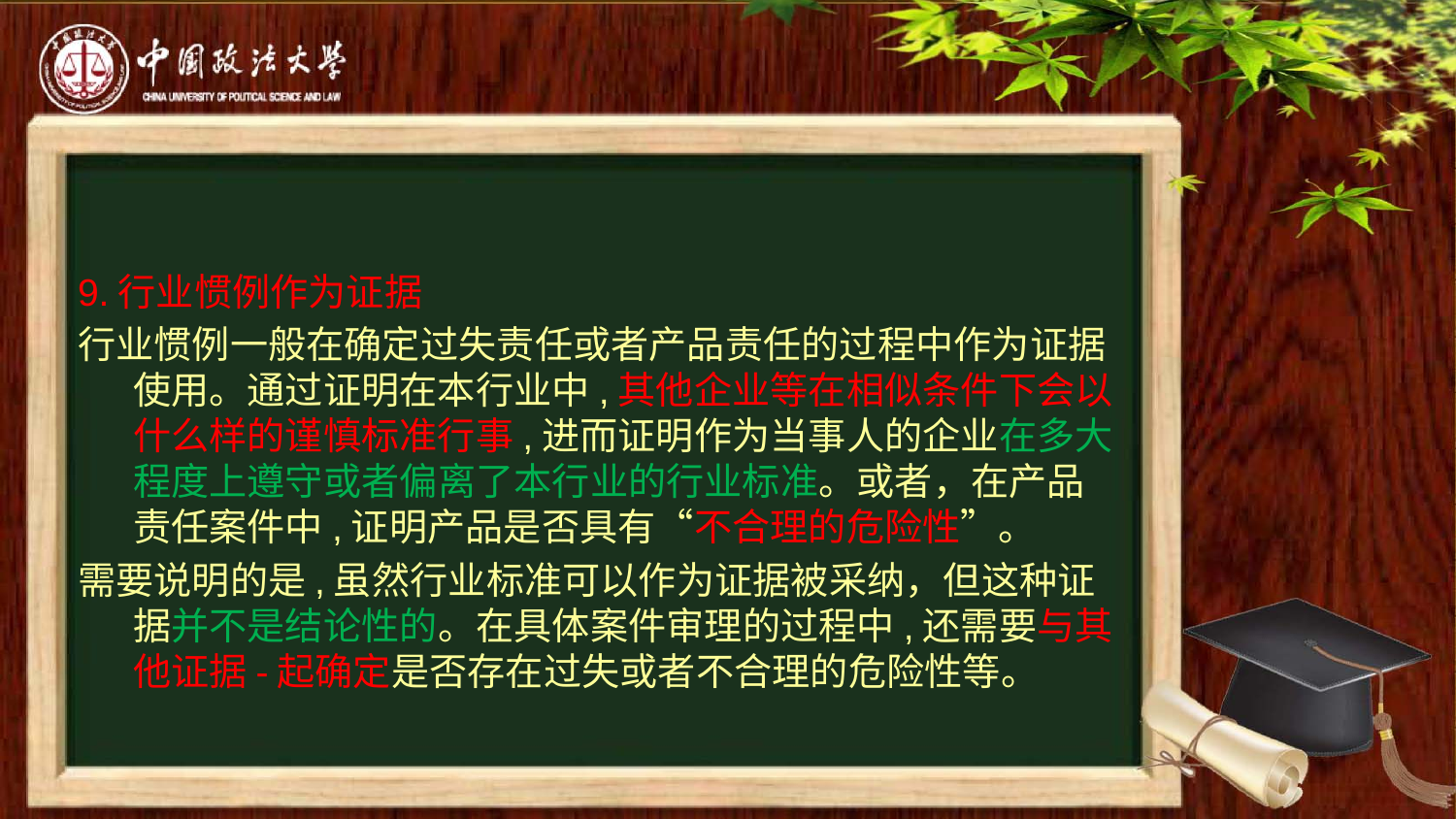

#
9.行业惯例作为证据
行业惯例一般在确定过失责任或者产品责任的过程中作为证据使用。通过证明在本行业中,其他企业等在相似条件下会以什么样的谨慎标准行事,进而证明作为当事人的企业在多大程度上遵守或者偏离了本行业的行业标准。或者，在产品责任案件中,证明产品是否具有“不合理的危险性”。
需要说明的是,虽然行业标准可以作为证据被采纳，但这种证据并不是结论性的。在具体案件审理的过程中,还需要与其他证据-起确定是否存在过失或者不合理的危险性等。